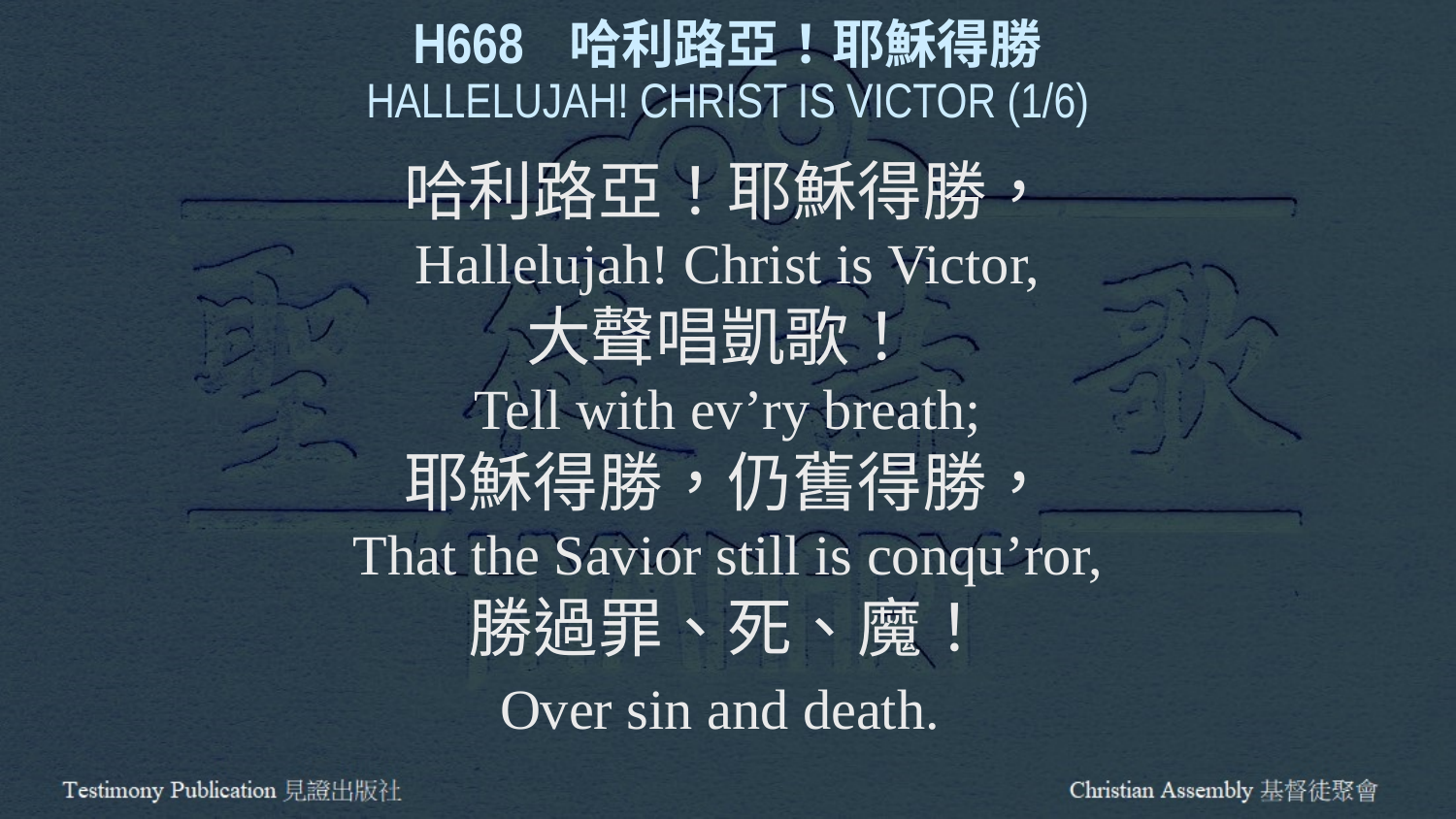

H668  哈利路亞！耶穌得勝
HALLELUJAH! CHRIST IS VICTOR (1/6)
哈利路亞！耶穌得勝，
Hallelujah! Christ is Victor,
大聲唱凱歌！
Tell with ev’ry breath;
耶穌得勝，仍舊得勝，
That the Savior still is conqu’ror,
勝過罪、死、魔！
Over sin and death.